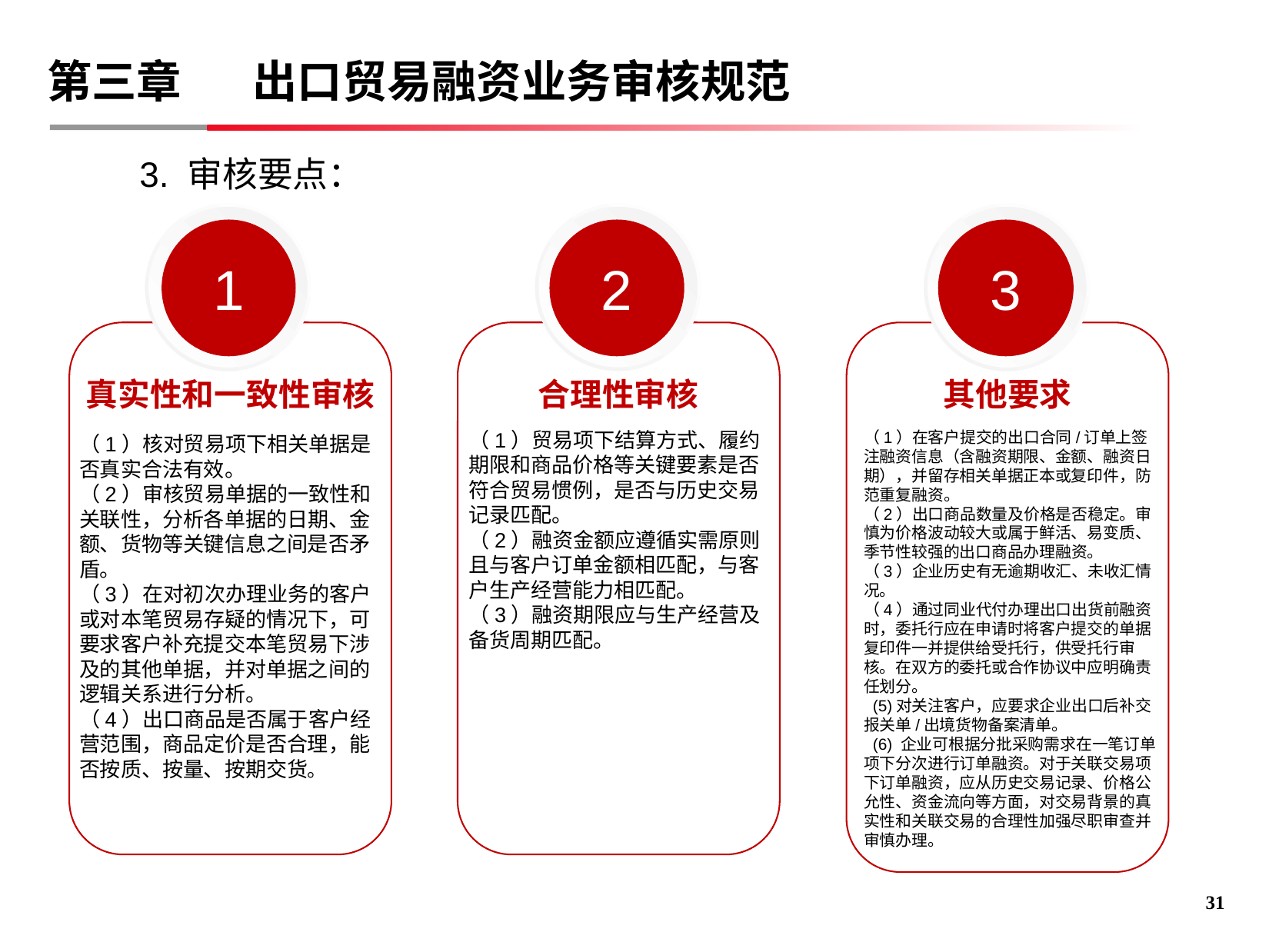

第三章       出口贸易融资业务审核规范
3. 审核要点：

1
2
3

真实性和一致性审核

合理性审核
其他要求
（1）核对贸易项下相关单据是否真实合法有效。
（2）审核贸易单据的一致性和关联性，分析各单据的日期、金额、货物等关键信息之间是否矛盾。
（3）在对初次办理业务的客户或对本笔贸易存疑的情况下，可要求客户补充提交本笔贸易下涉及的其他单据，并对单据之间的逻辑关系进行分析。
（4）出口商品是否属于客户经营范围，商品定价是否合理，能否按质、按量、按期交货。

（1）贸易项下结算方式、履约期限和商品价格等关键要素是否符合贸易惯例，是否与历史交易记录匹配。
（2）融资金额应遵循实需原则且与客户订单金额相匹配，与客户生产经营能力相匹配。
（3）融资期限应与生产经营及备货周期匹配。
（1）在客户提交的出口合同/订单上签注融资信息（含融资期限、金额、融资日期），并留存相关单据正本或复印件，防范重复融资。
（2）出口商品数量及价格是否稳定。审慎为价格波动较大或属于鲜活、易变质、季节性较强的出口商品办理融资。
（3）企业历史有无逾期收汇、未收汇情况。
（4）通过同业代付办理出口出货前融资时，委托行应在申请时将客户提交的单据复印件一并提供给受托行，供受托行审核。在双方的委托或合作协议中应明确责任划分。
  (5)对关注客户，应要求企业出口后补交报关单/出境货物备案清单。
  (6) 企业可根据分批采购需求在一笔订单项下分次进行订单融资。对于关联交易项下订单融资，应从历史交易记录、价格公允性、资金流向等方面，对交易背景的真实性和关联交易的合理性加强尽职审查并审慎办理。
31